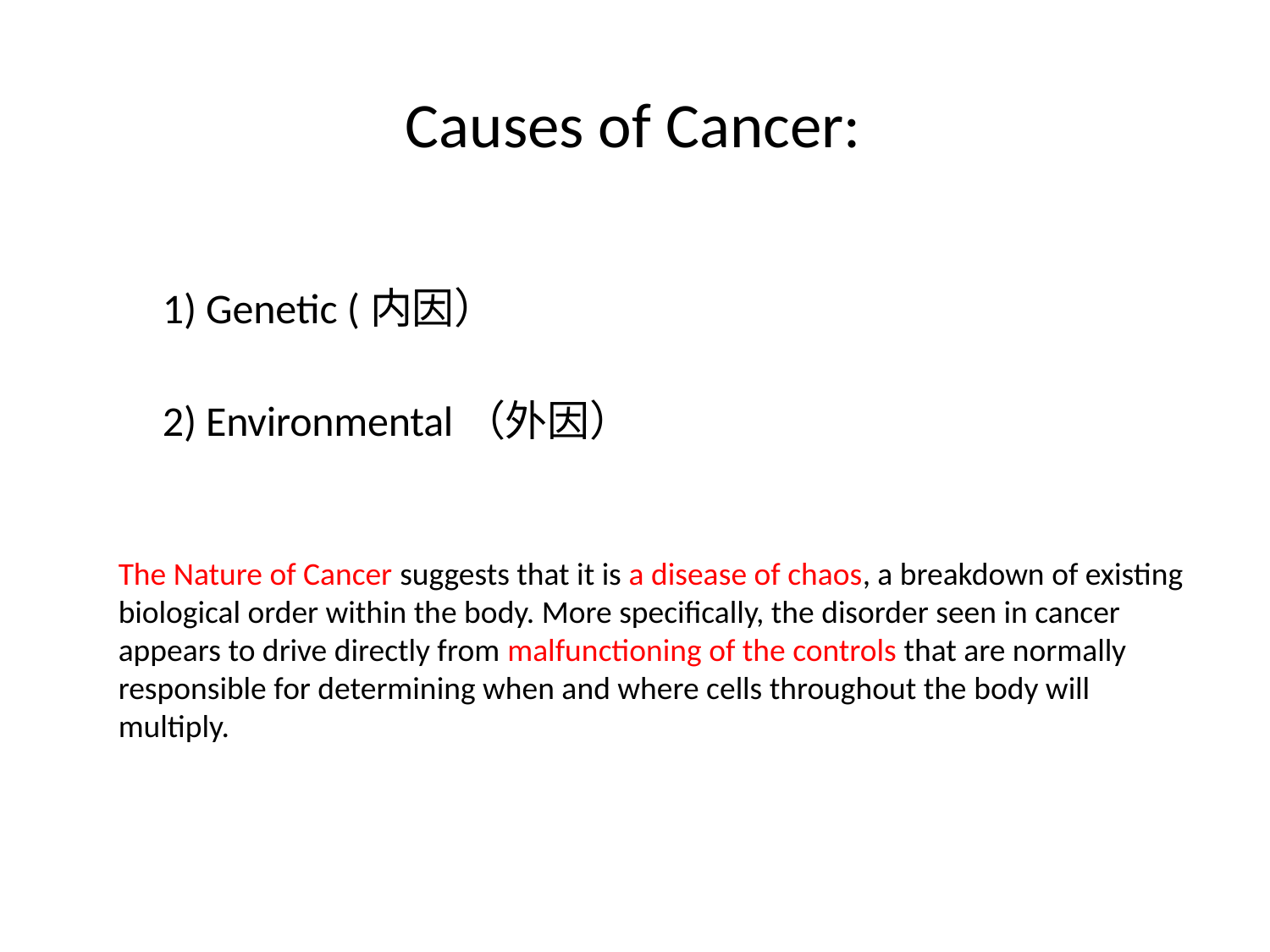

# Causes of Cancer:
Genetic (内因）

Environmental（外因）

The Nature of Cancer suggests that it is a disease of chaos, a breakdown of existing biological order within the body. More specifically, the disorder seen in cancer appears to drive directly from malfunctioning of the controls that are normally responsible for determining when and where cells throughout the body will multiply.